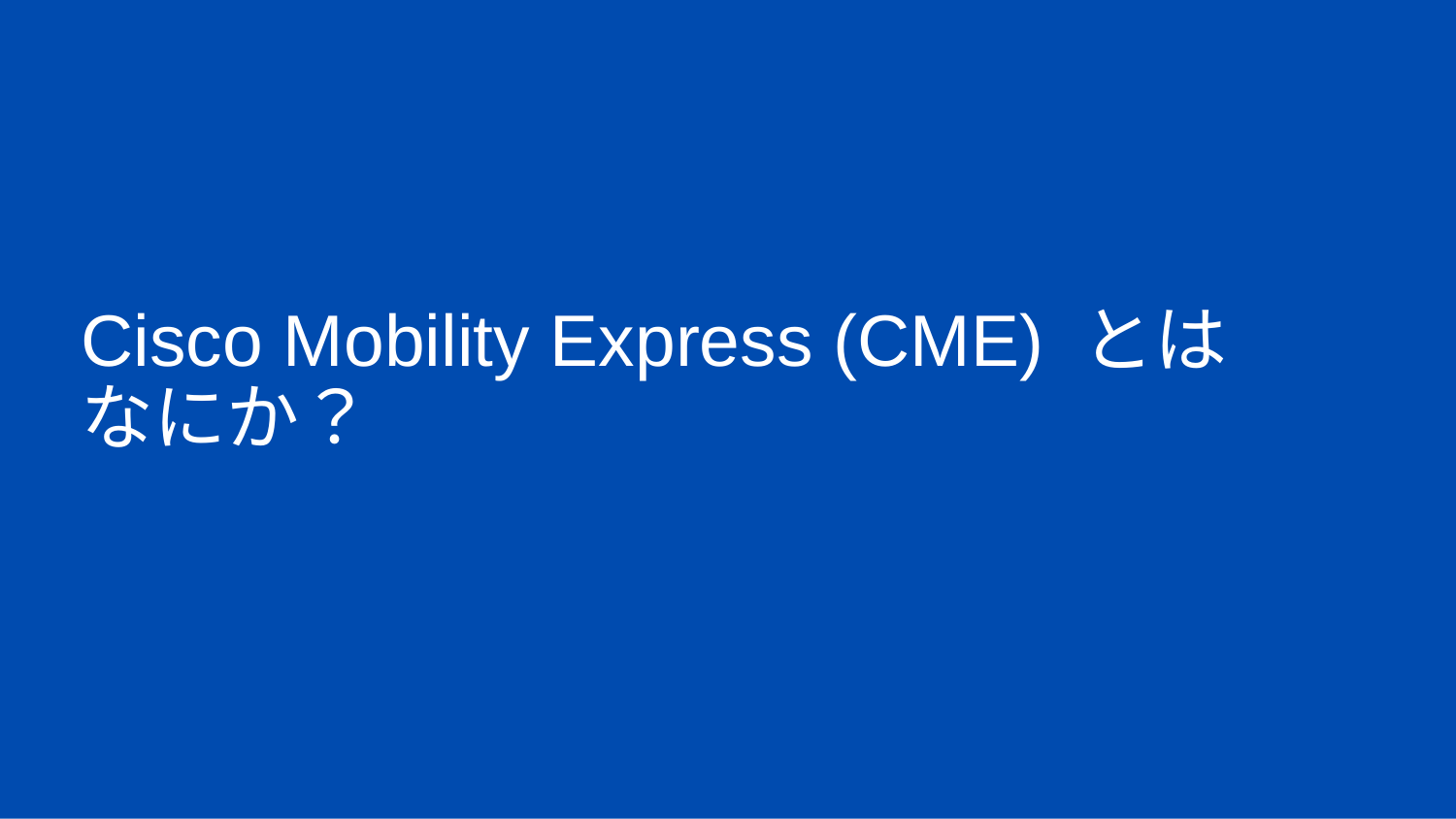

# Cisco Mobility Express (CME) とは なにか？